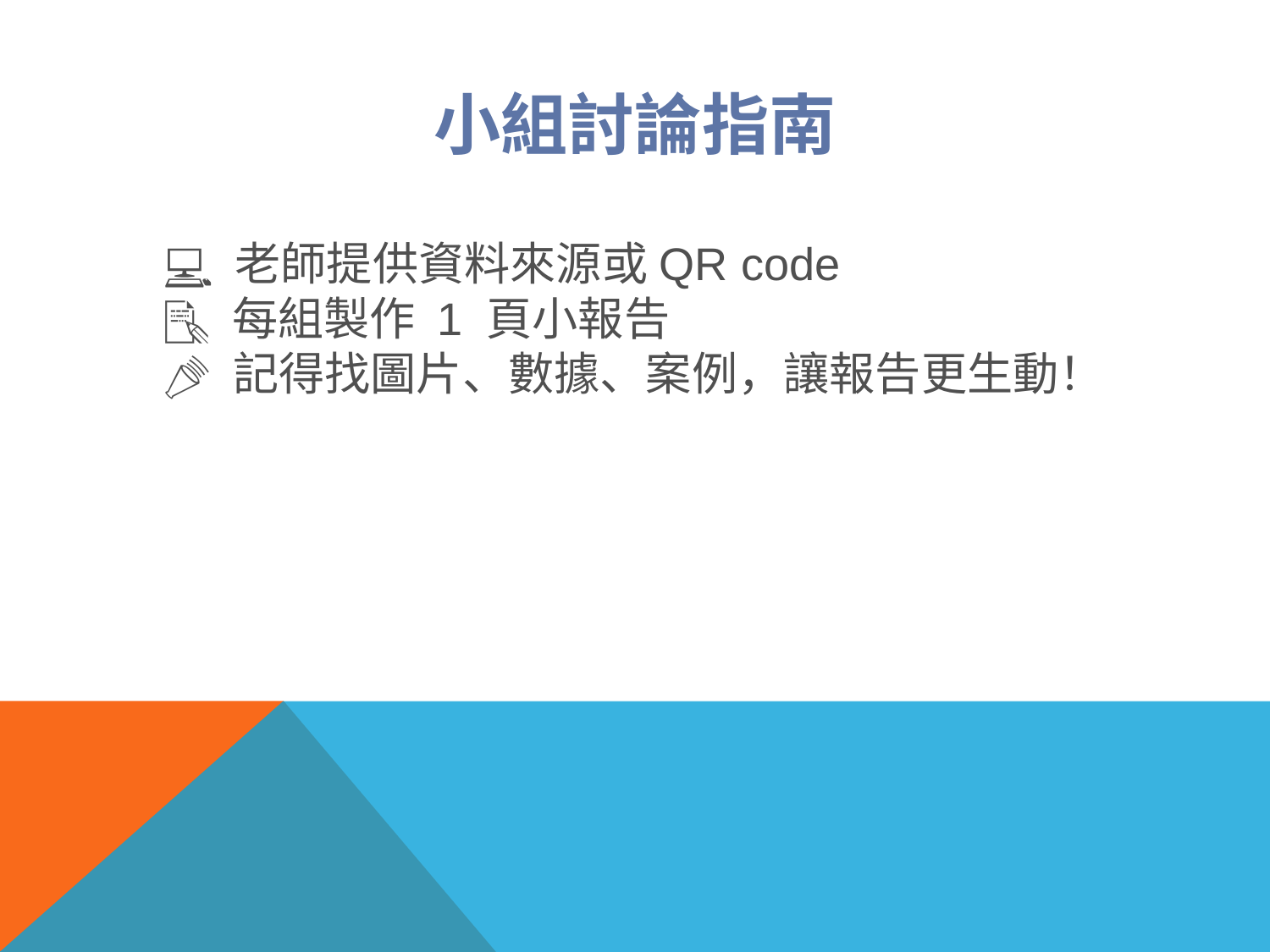

小組討論指南
#

💻 老師提供資料來源或QR code
📝 每組製作 1 頁小報告
📣 記得找圖片、數據、案例，讓報告更生動！